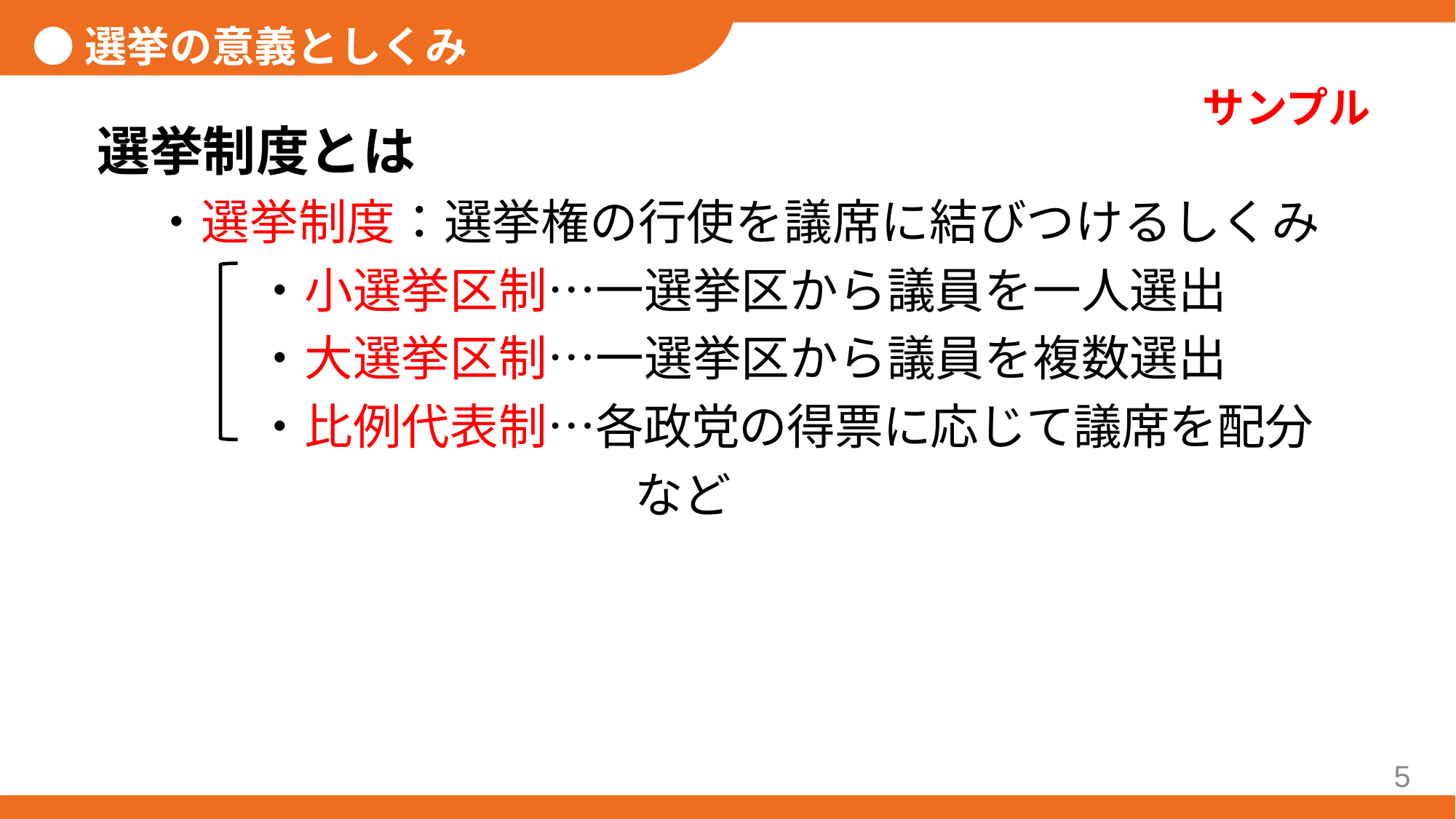

●選挙の意義としくみ
選挙制度とは
・選挙制度：選挙権の行使を議席に結びつけるしくみ
・小選挙区制…一選挙区から議員を一人選出
・大選挙区制…一選挙区から議員を複数選出
・比例代表制…各政党の得票に応じて議席を配分
				など